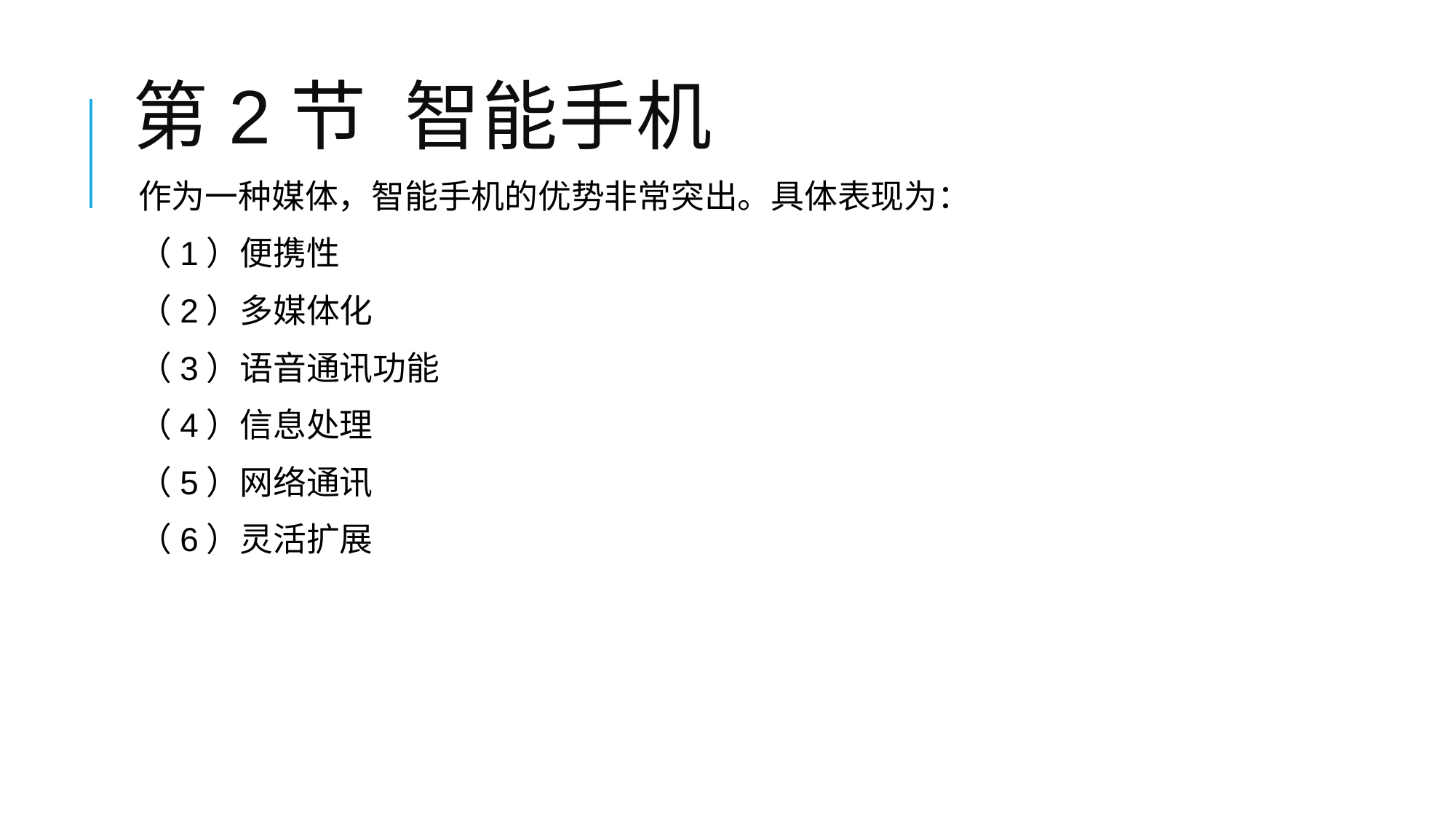

# 第2节  智能手机
作为一种媒体，智能手机的优势非常突出。具体表现为：
（1）便携性
（2）多媒体化
（3）语音通讯功能
（4）信息处理
（5）网络通讯
（6）灵活扩展